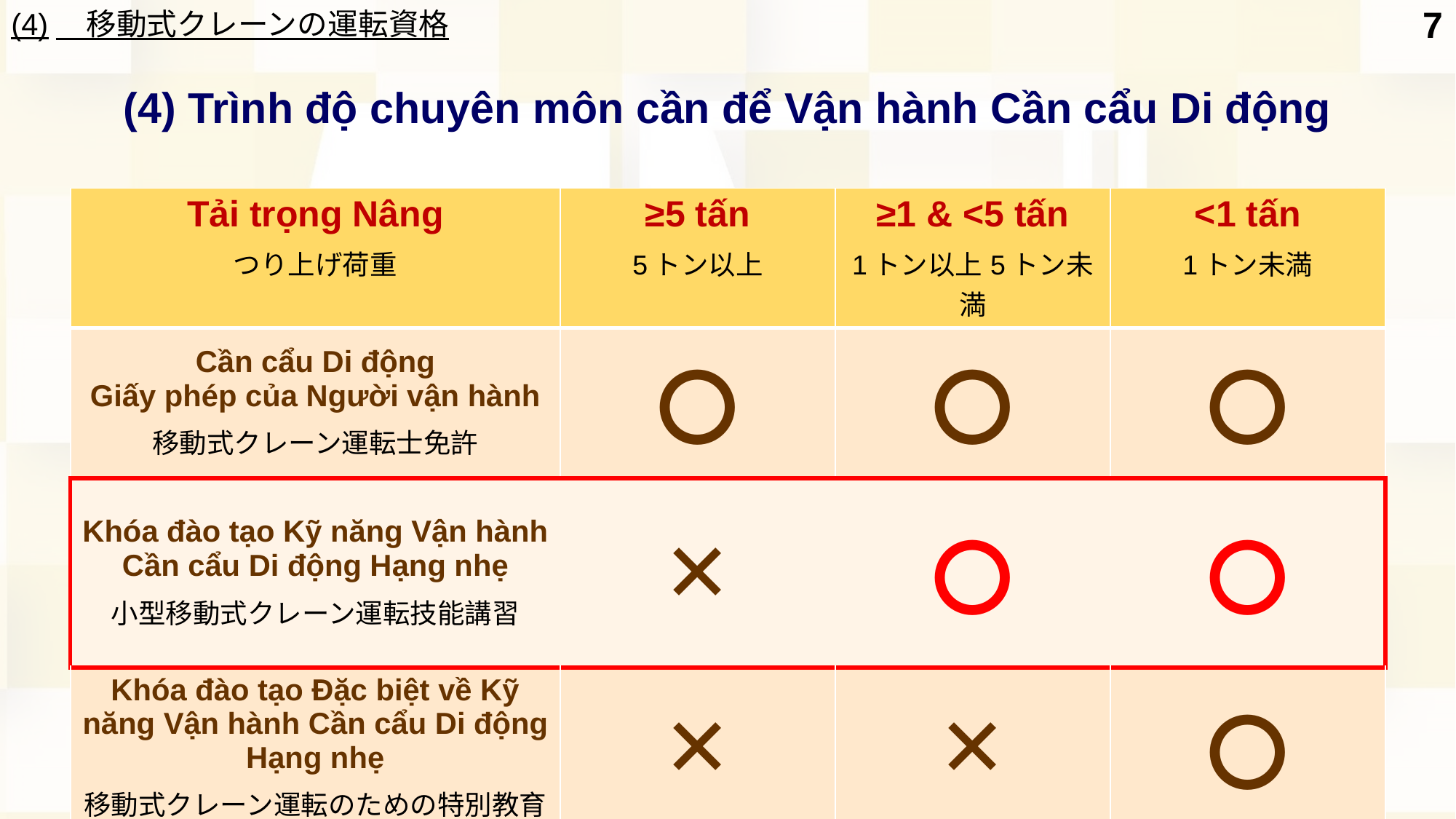

7
(4)　移動式クレーンの運転資格
(4) Trình độ chuyên môn cần để Vận hành Cần cẩu Di động
| Tải trọng Nâng つり上げ荷重 | ≥5 tấn 5トン以上 | ≥1 & <5 tấn 1トン以上5トン未満 | <1 tấn 1トン未満 |
| --- | --- | --- | --- |
| Cần cẩu Di động Giấy phép của Người vận hành 移動式クレーン運転士免許 | 〇 | 〇 | 〇 |
| Khóa đào tạo Kỹ năng Vận hành Cần cẩu Di động Hạng nhẹ 小型移動式クレーン運転技能講習 | ✕ | 〇 | 〇 |
| Khóa đào tạo Đặc biệt về Kỹ năng Vận hành Cần cẩu Di động Hạng nhẹ 移動式クレーン運転のための特別教育 | ✕ | ✕ | 〇 |